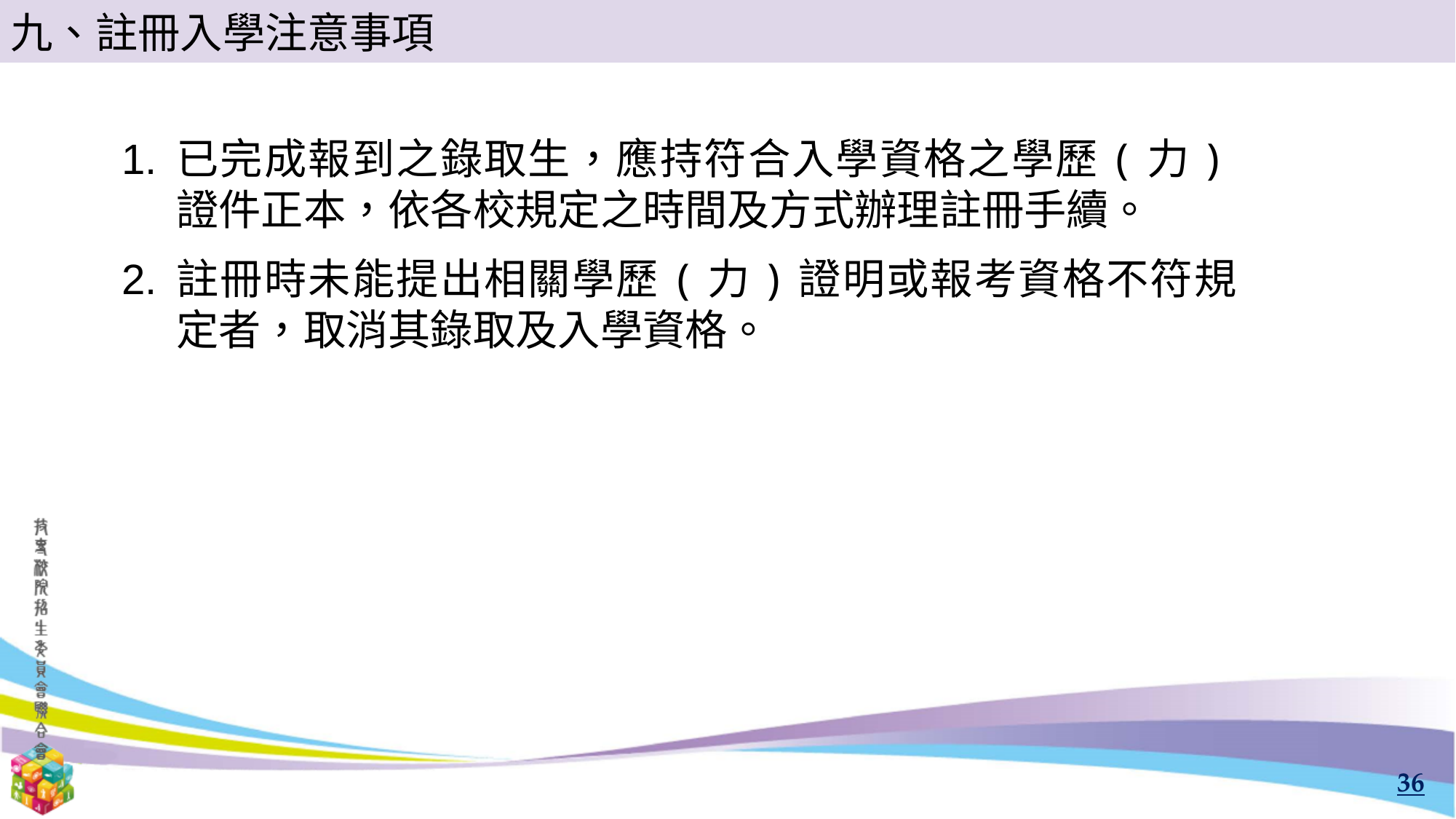

九、註冊入學注意事項
已完成報到之錄取生，應持符合入學資格之學歷(力)證件正本，依各校規定之時間及方式辦理註冊手續。
註冊時未能提出相關學歷(力)證明或報考資格不符規定者，取消其錄取及入學資格。
36